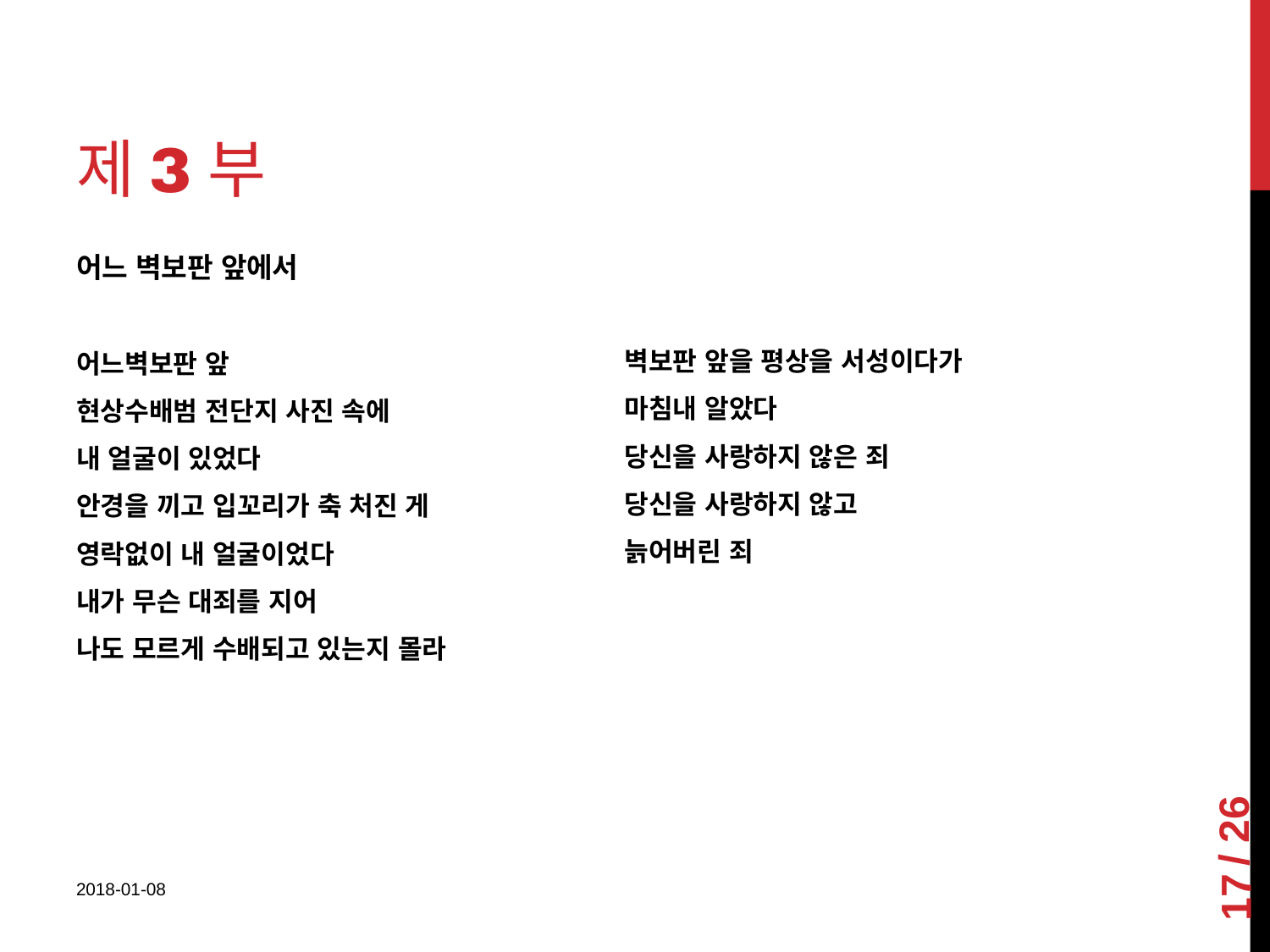

# 제3부
어느 벽보판 앞에서

어느벽보판 앞
현상수배범 전단지 사진 속에
내 얼굴이 있었다
안경을 끼고 입꼬리가 축 처진 게
영락없이 내 얼굴이었다
내가 무슨 대죄를 지어
나도 모르게 수배되고 있는지 몰라

벽보판 앞을 평상을 서성이다가
마침내 알았다
당신을 사랑하지 않은 죄
당신을 사랑하지 않고
늙어버린 죄
17
2018-01-08